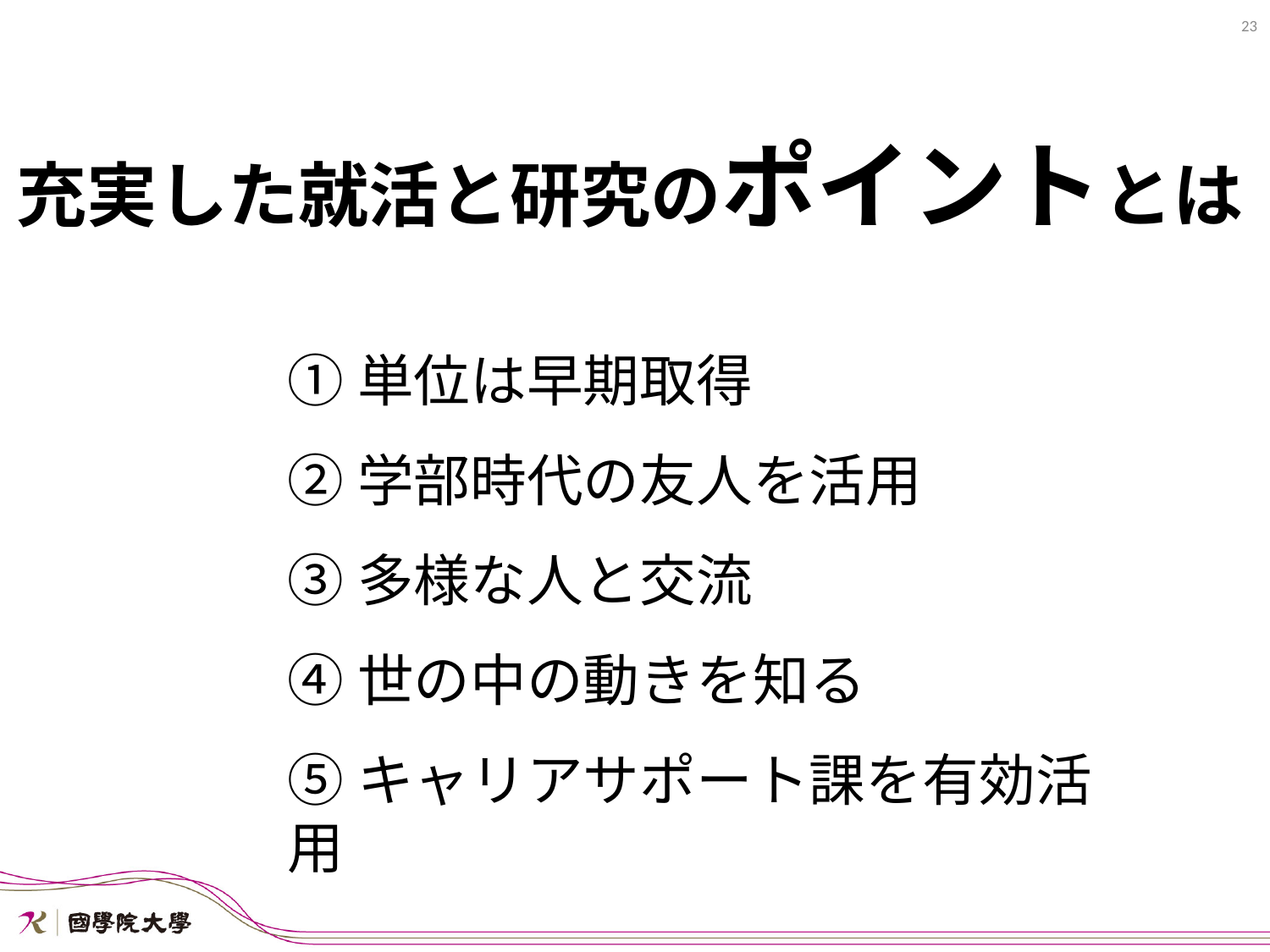

23
充実した就活と研究のポイントとは
①単位は早期取得
②学部時代の友人を活用
③多様な人と交流
④世の中の動きを知る
⑤キャリアサポート課を有効活用